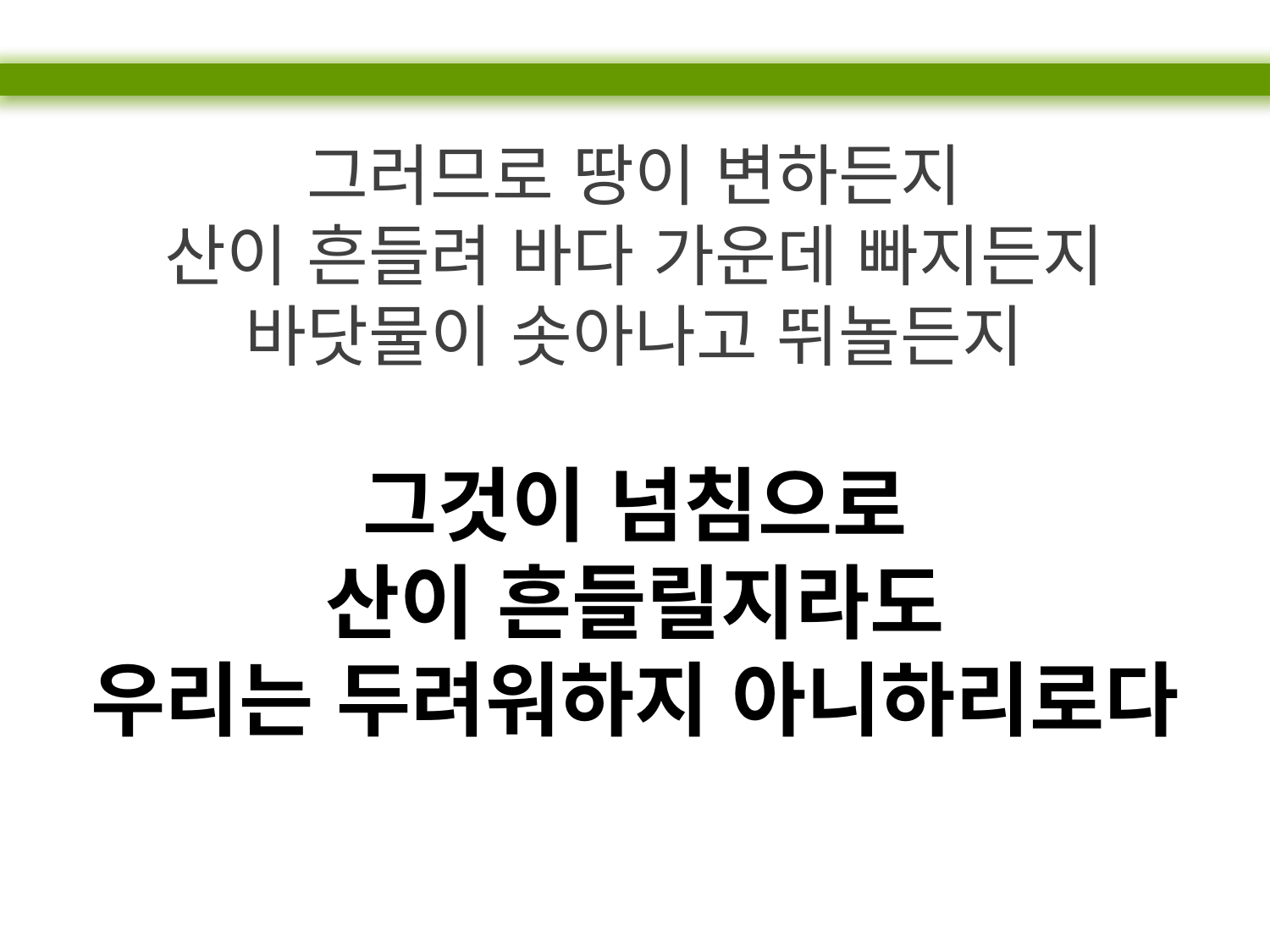

그러므로 땅이 변하든지
산이 흔들려 바다 가운데 빠지든지
바닷물이 솟아나고 뛰놀든지
그것이 넘침으로
산이 흔들릴지라도
우리는 두려워하지 아니하리로다